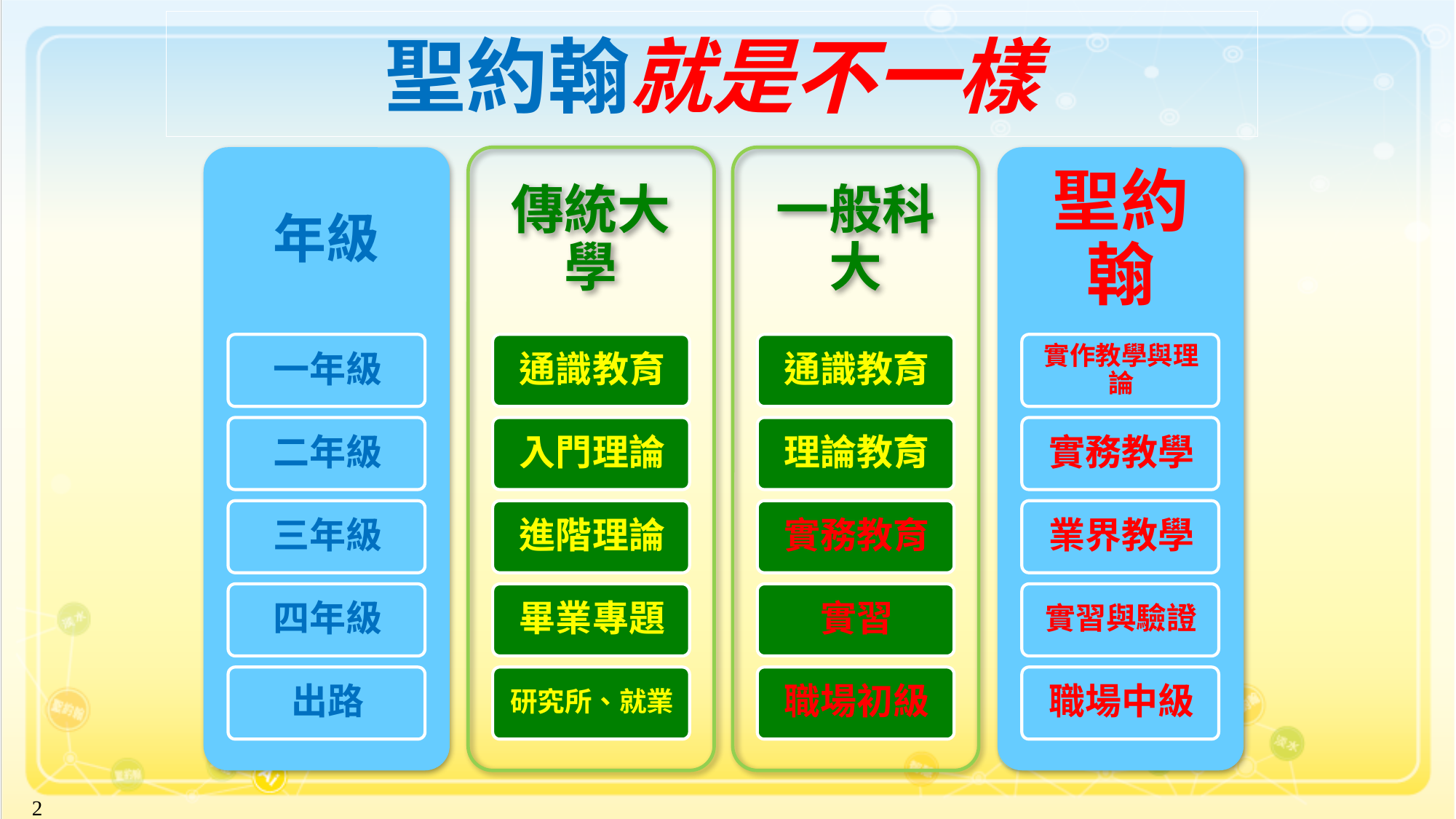

# 聖約翰就是不一樣
年級
一年級
二年級
三年級
四年級
出路
傳統大學
通識教育
入門理論
進階理論
畢業專題
研究所、就業
一般科大
通識教育
理論教育
實務教育
實習
職場初級
聖約翰
實作教學與理論
實務教學
業界教學
實習與驗證
職場中級